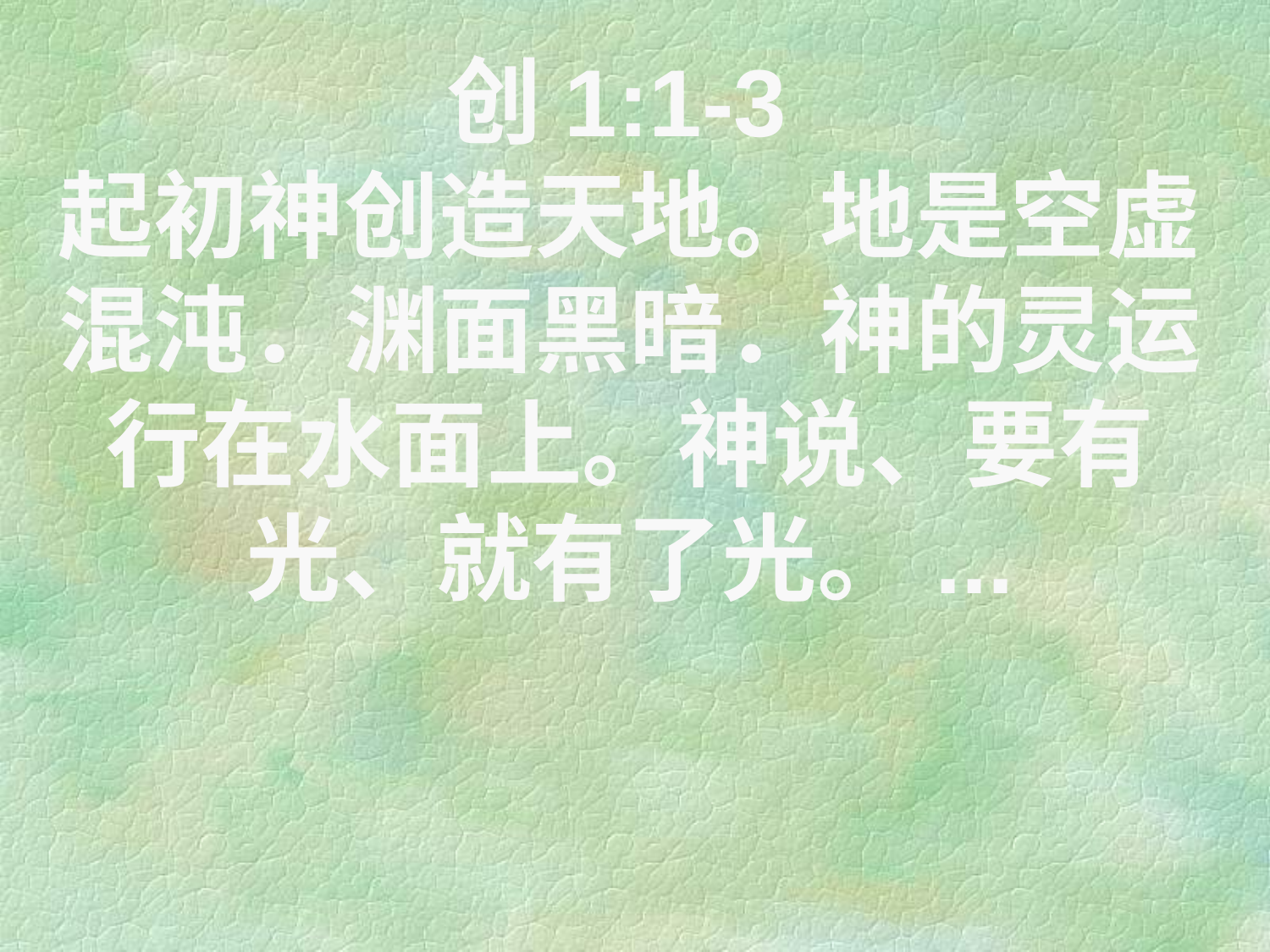

创1:1-3
起初神创造天地。地是空虚混沌．渊面黑暗．神的灵运行在水面上。神说、要有光、就有了光。...